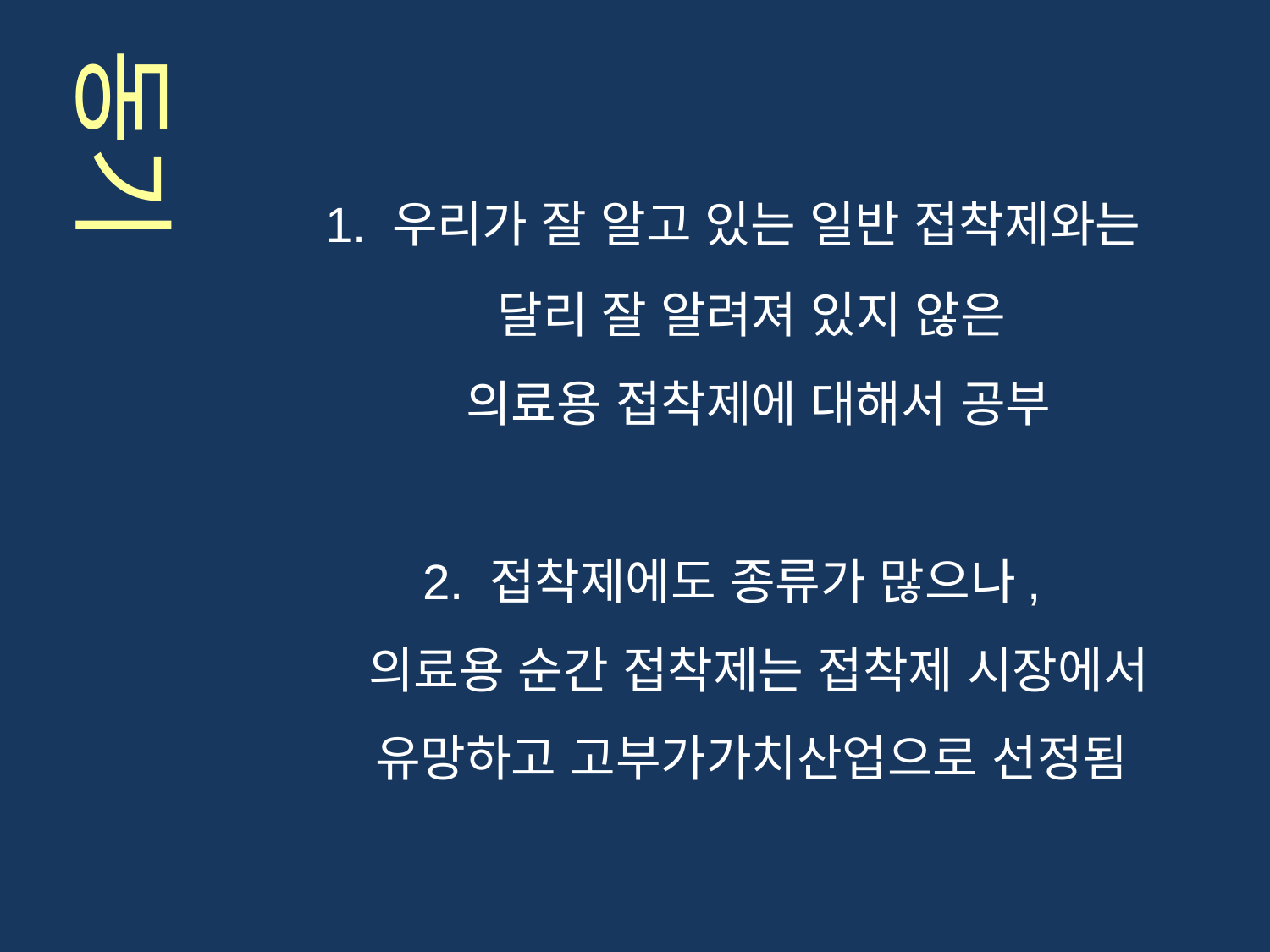

동기
 1. 우리가 잘 알고 있는 일반 접착제와는
    달리 잘 알려져 있지 않은
    의료용 접착제에 대해서 공부

 2. 접착제에도 종류가 많으나,
    의료용 순간 접착제는 접착제 시장에서
    유망하고 고부가가치산업으로 선정됨